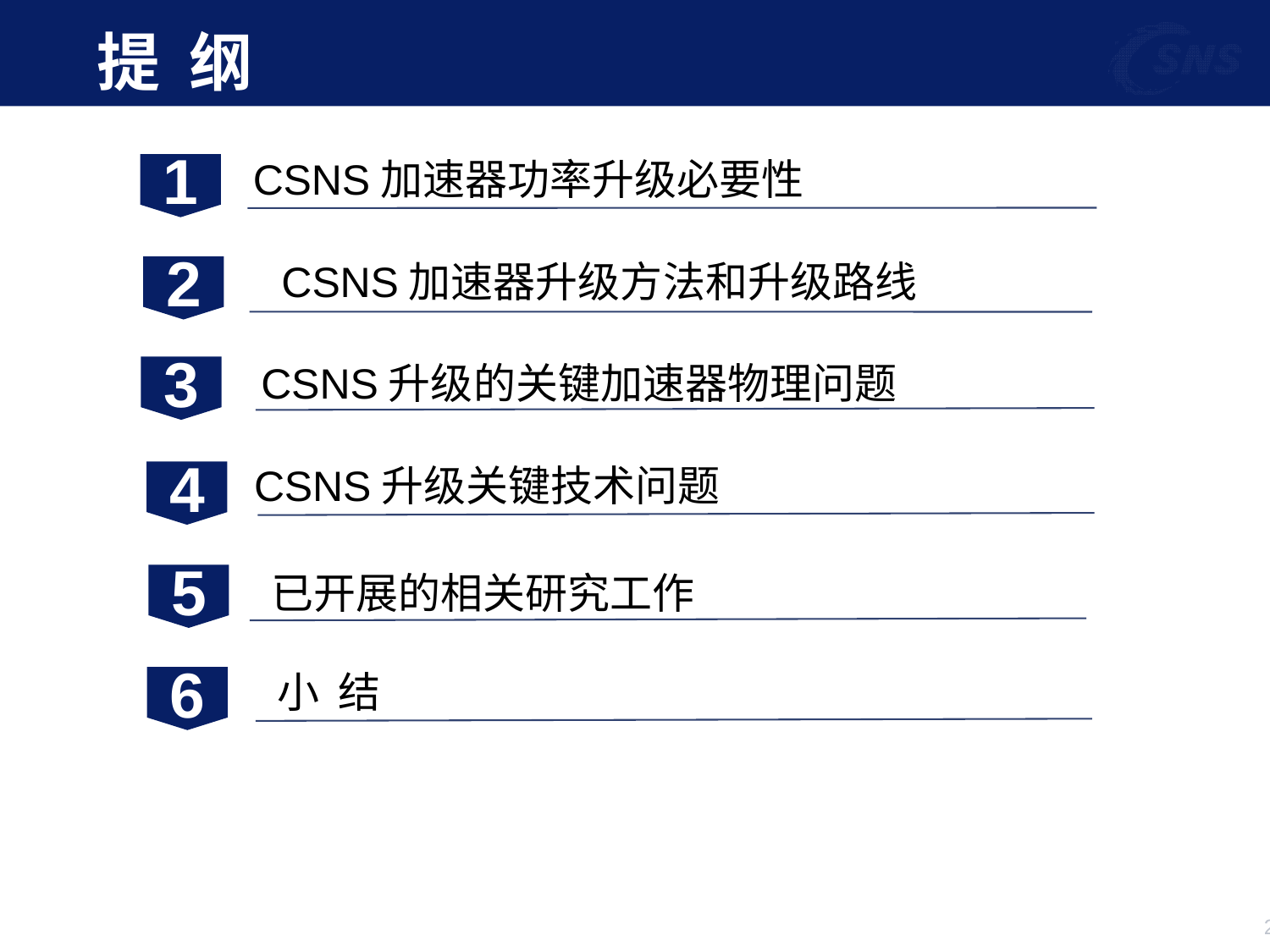

# 提  纲
CSNS加速器功率升级必要性
1
CSNS加速器升级方法和升级路线
2
CSNS升级的关键加速器物理问题
3
CSNS升级关键技术问题
4
5
已开展的相关研究工作
小  结
6